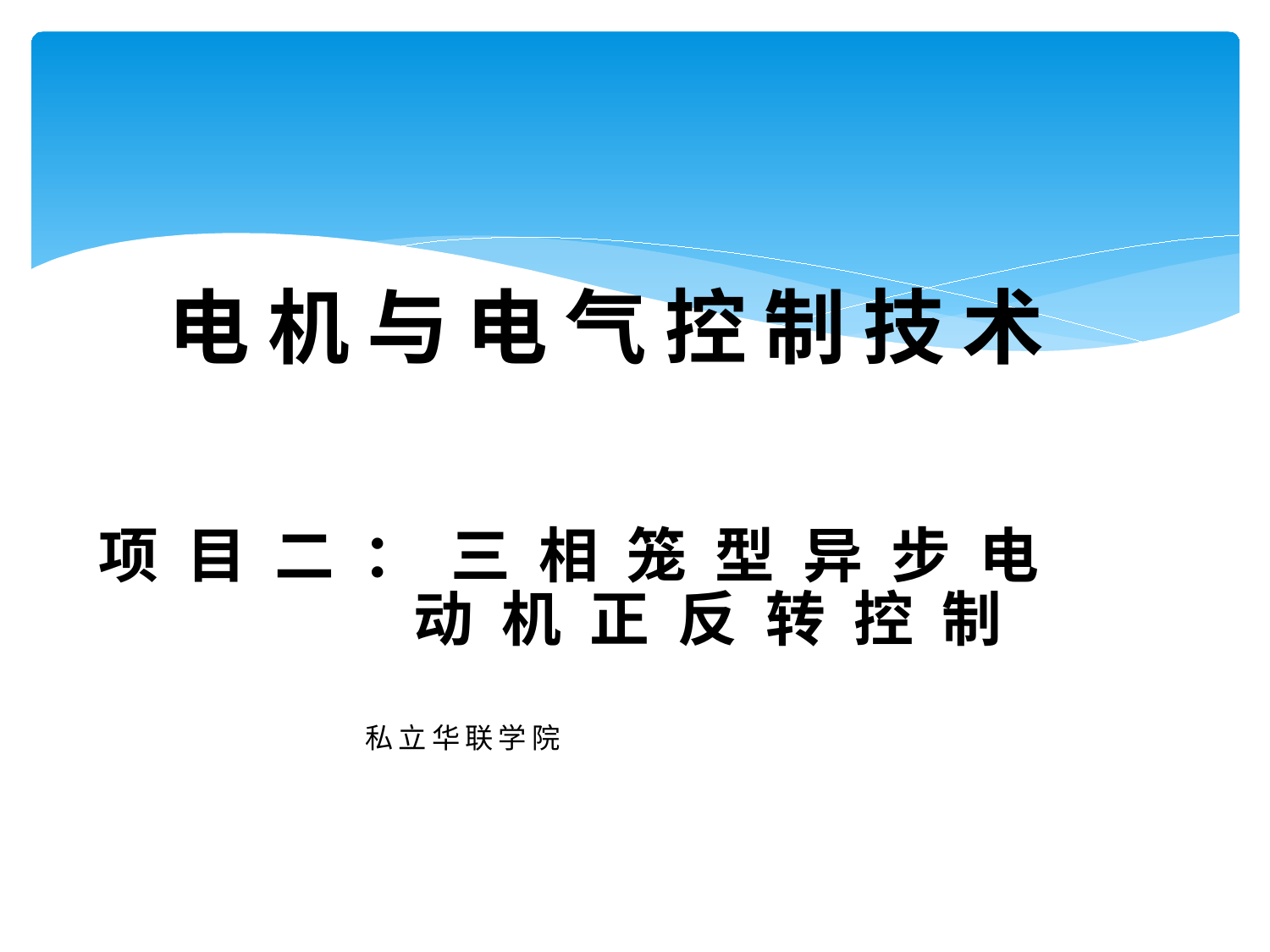

电机与电气控制技术
项目二：三相笼型异步电       动机正反转控制
私立华联学院